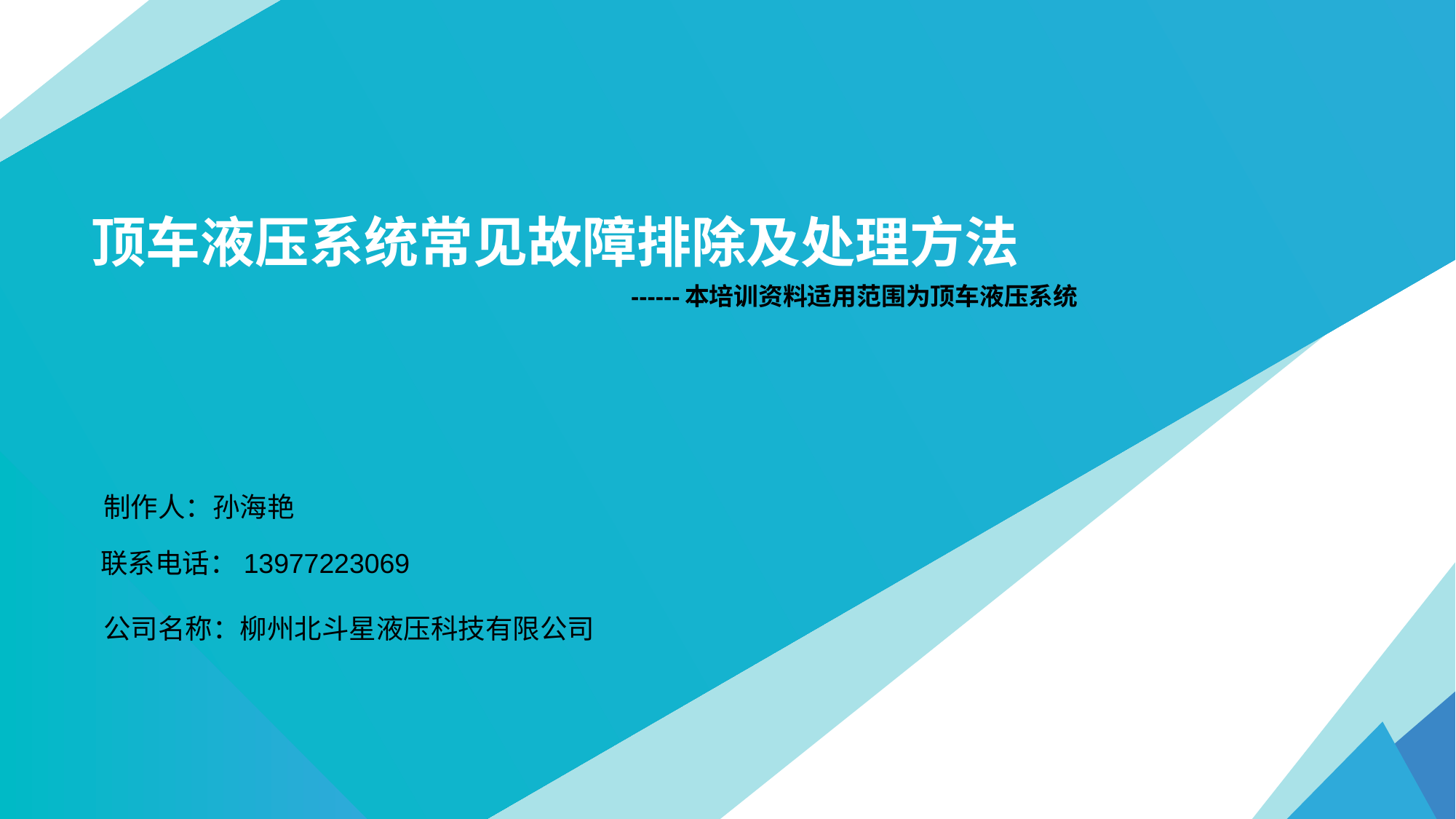

# 顶车液压系统常见故障排除及处理方法
------本培训资料适用范围为顶车液压系统
制作人：孙海艳
联系电话：13977223069
公司名称：柳州北斗星液压科技有限公司